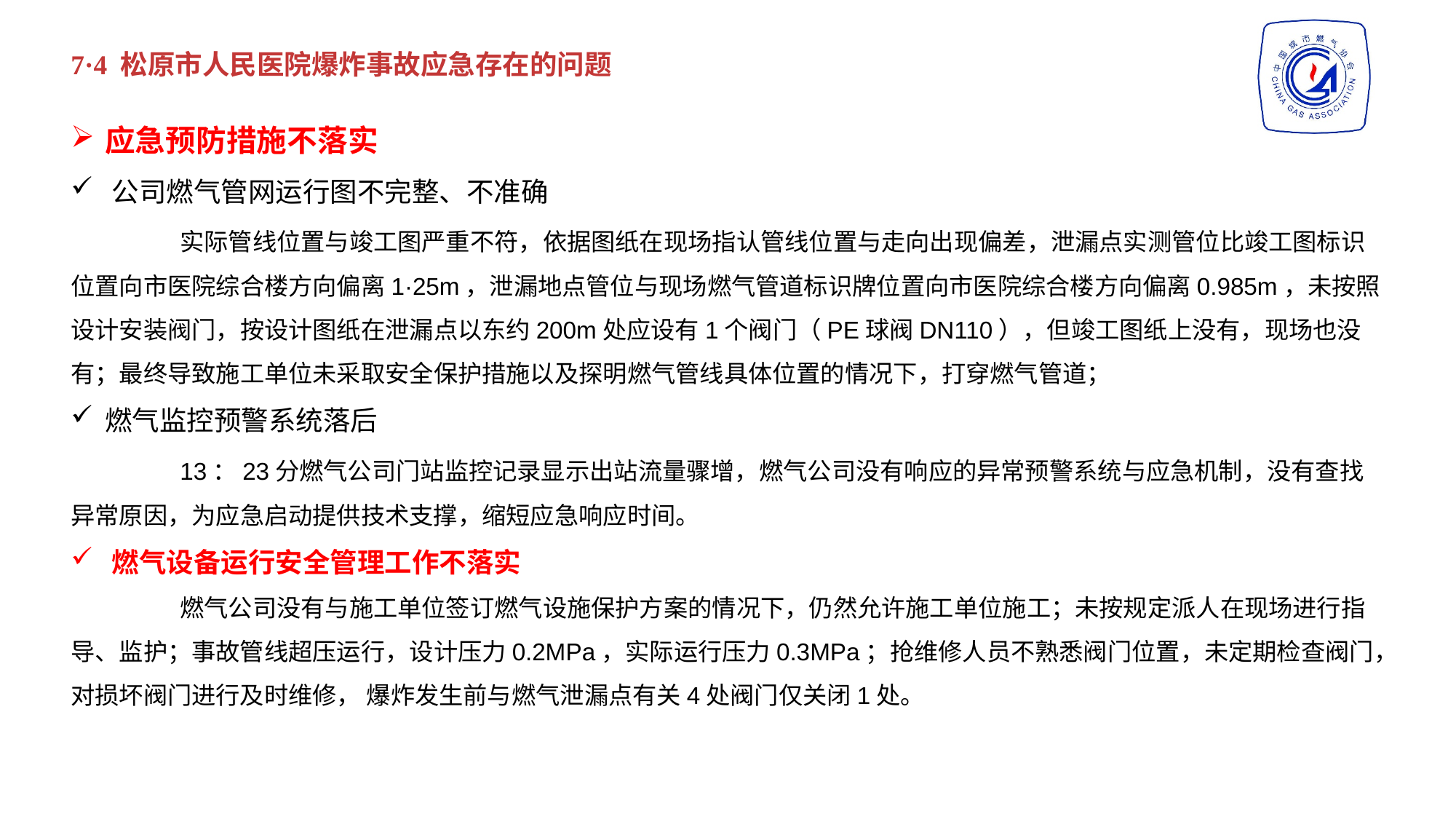

7·4 松原市人民医院爆炸事故应急存在的问题
应急预防措施不落实
公司燃气管网运行图不完整、不准确
	实际管线位置与竣工图严重不符，依据图纸在现场指认管线位置与走向出现偏差，泄漏点实测管位比竣工图标识位置向市医院综合楼方向偏离1·25m，泄漏地点管位与现场燃气管道标识牌位置向市医院综合楼方向偏离0.985m，未按照设计安装阀门，按设计图纸在泄漏点以东约200m处应设有1个阀门（PE球阀DN110），但竣工图纸上没有，现场也没有；最终导致施工单位未采取安全保护措施以及探明燃气管线具体位置的情况下，打穿燃气管道；
燃气监控预警系统落后
	13：23分燃气公司门站监控记录显示出站流量骤增，燃气公司没有响应的异常预警系统与应急机制，没有查找异常原因，为应急启动提供技术支撑，缩短应急响应时间。
燃气设备运行安全管理工作不落实
	燃气公司没有与施工单位签订燃气设施保护方案的情况下，仍然允许施工单位施工；未按规定派人在现场进行指导、监护；事故管线超压运行，设计压力0.2MPa，实际运行压力0.3MPa；抢维修人员不熟悉阀门位置，未定期检查阀门，对损坏阀门进行及时维修， 爆炸发生前与燃气泄漏点有关4处阀门仅关闭1处。